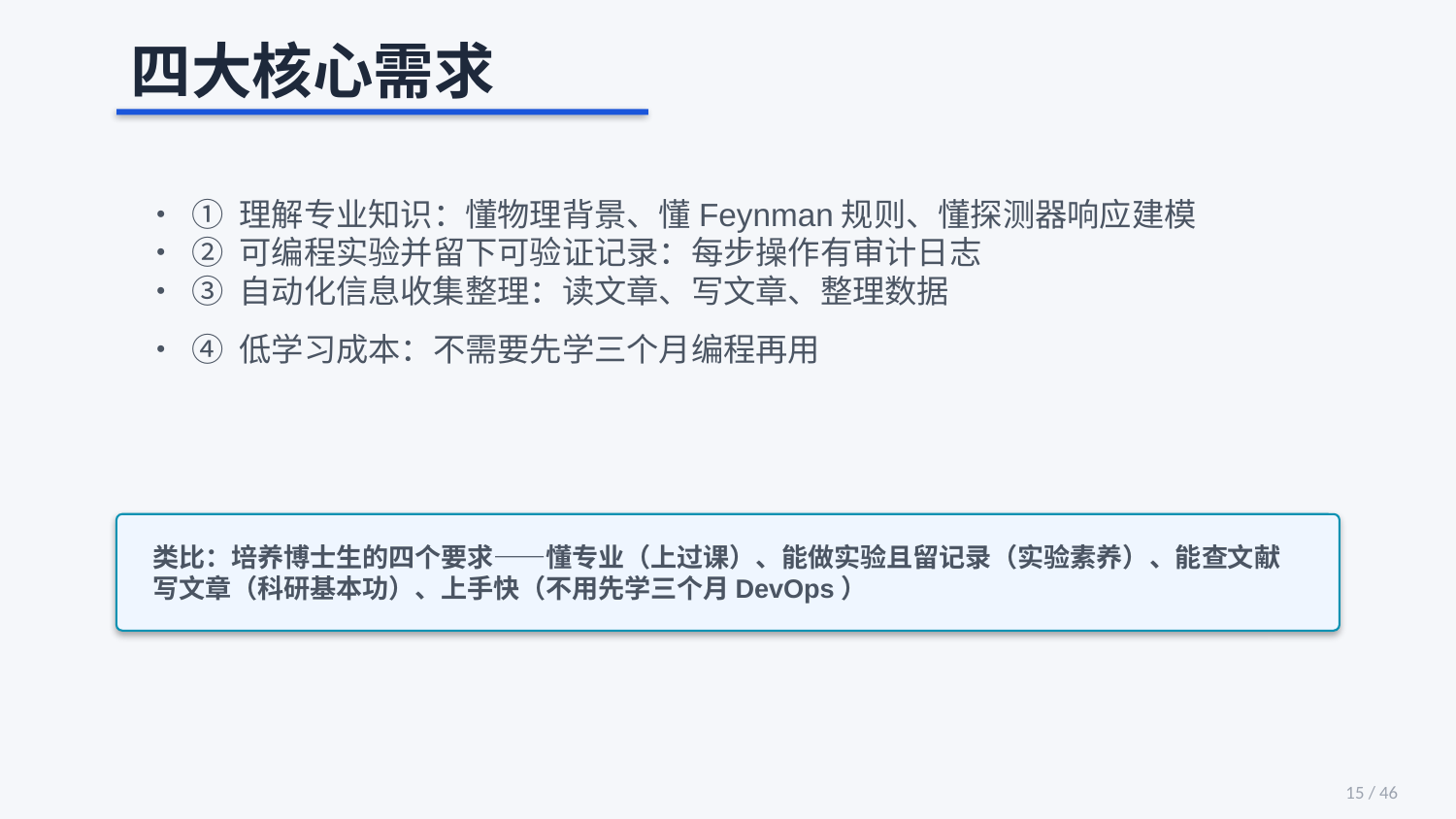

四大核心需求

  •  ① 理解专业知识：懂物理背景、懂Feynman规则、懂探测器响应建模
  •  ② 可编程实验并留下可验证记录：每步操作有审计日志
  •  ③ 自动化信息收集整理：读文章、写文章、整理数据
  •  ④ 低学习成本：不需要先学三个月编程再用

类比：培养博士生的四个要求——懂专业（上过课）、能做实验且留记录（实验素养）、能查文献写文章（科研基本功）、上手快（不用先学三个月DevOps）
15 / 46